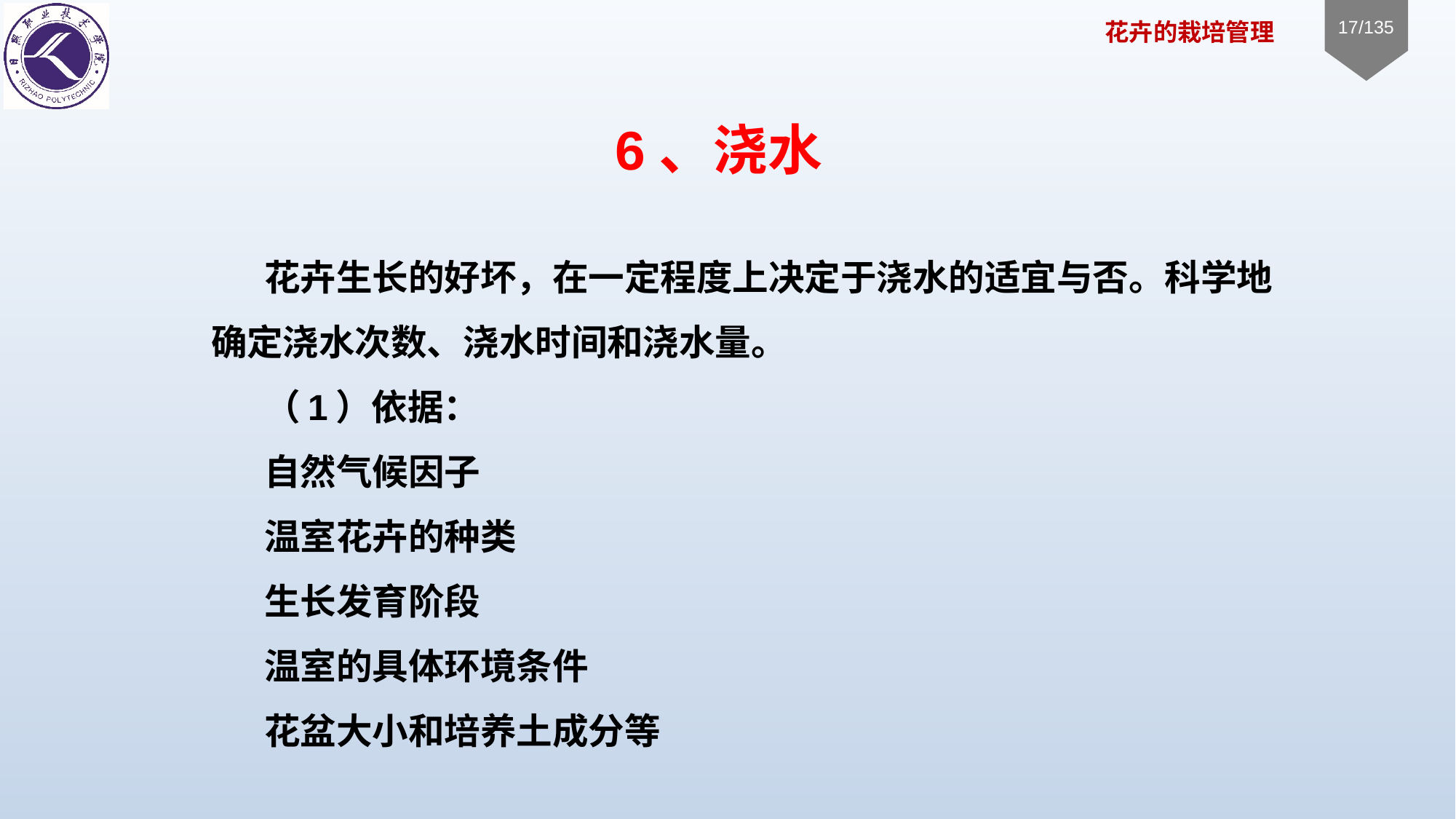

# 6、浇水
花卉生长的好坏，在一定程度上决定于浇水的适宜与否。科学地确定浇水次数、浇水时间和浇水量。
（1）依据：
自然气候因子
温室花卉的种类
生长发育阶段
温室的具体环境条件
花盆大小和培养土成分等